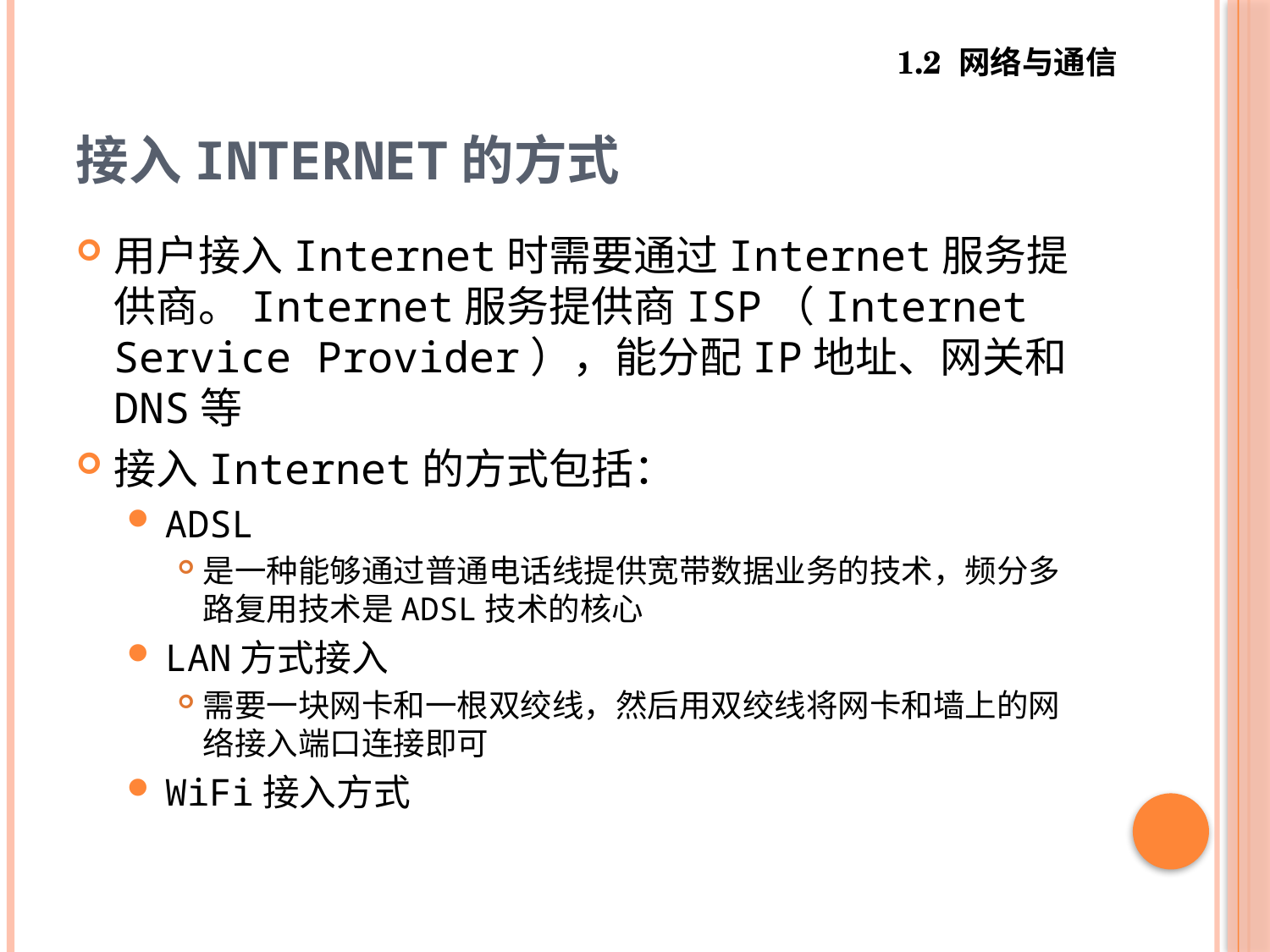

1.2 网络与通信
# 接入Internet的方式
用户接入Internet时需要通过Internet服务提供商。Internet服务提供商ISP（Internet Service Provider），能分配IP地址、网关和DNS等
接入Internet的方式包括：
ADSL
是一种能够通过普通电话线提供宽带数据业务的技术，频分多路复用技术是ADSL技术的核心
LAN方式接入
需要一块网卡和一根双绞线，然后用双绞线将网卡和墙上的网络接入端口连接即可
WiFi接入方式